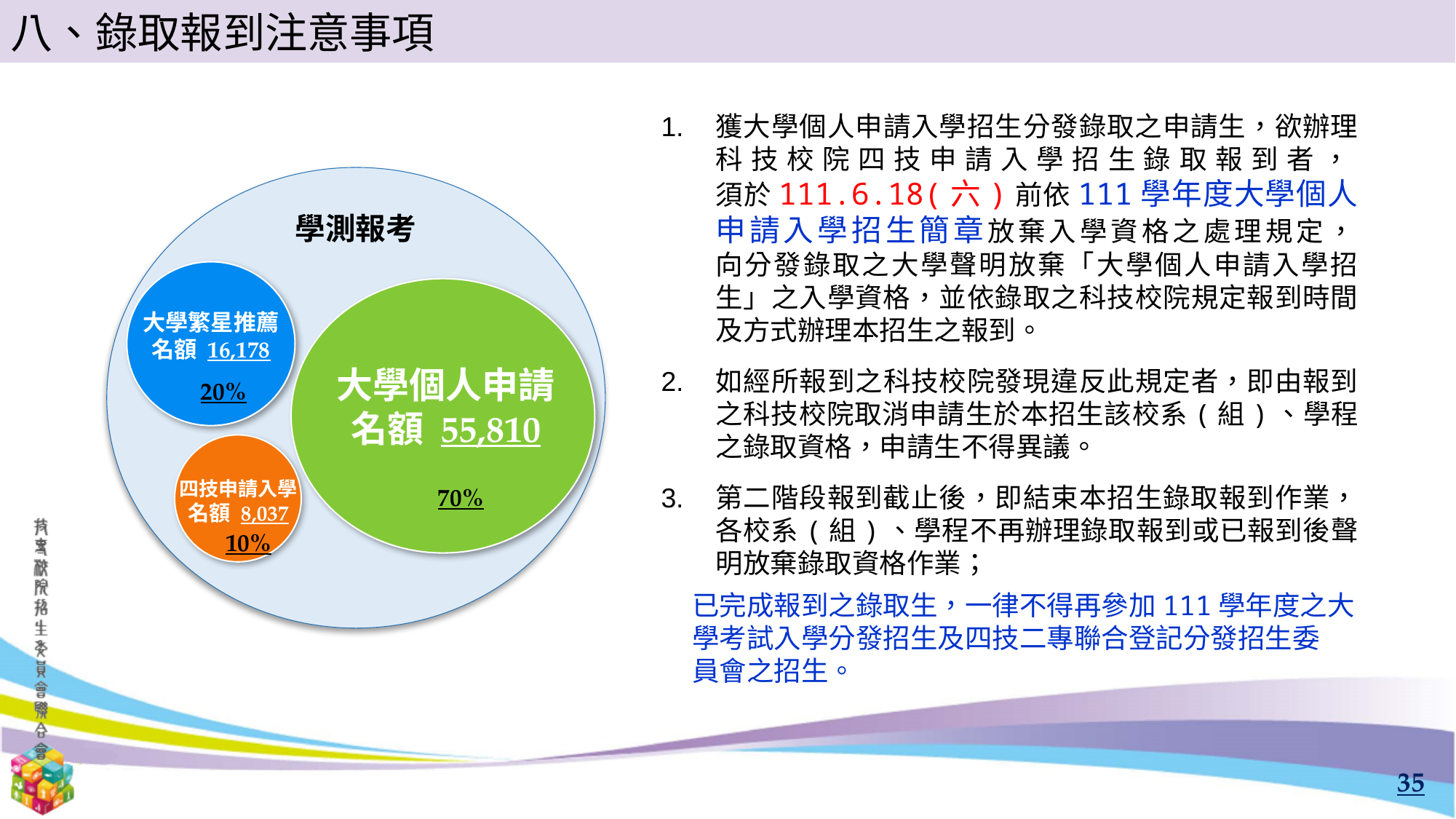

八、錄取報到注意事項
獲大學個人申請入學招生分發錄取之申請生，欲辦理科技校院四技申請入學招生錄取報到者，
須於111.6.18(六)前依111學年度大學個人申請入學招生簡章放棄入學資格之處理規定，
向分發錄取之大學聲明放棄「大學個人申請入學招生」之入學資格，並依錄取之科技校院規定報到時間及方式辦理本招生之報到。
如經所報到之科技校院發現違反此規定者，即由報到之科技校院取消申請生於本招生該校系(組)、學程之錄取資格，申請生不得異議。
第二階段報到截止後，即結束本招生錄取報到作業，各校系(組)、學程不再辦理錄取報到或已報到後聲明放棄錄取資格作業；
    已完成報到之錄取生，一律不得再參加111學年度之大
    學考試入學分發招生及四技二專聯合登記分發招生委
    員會之招生。

學測報考

大學繁星推薦
名額 16,178
大學個人申請
名額 55,810
20%

四技申請入學
名額 8,037
70%
10%
35